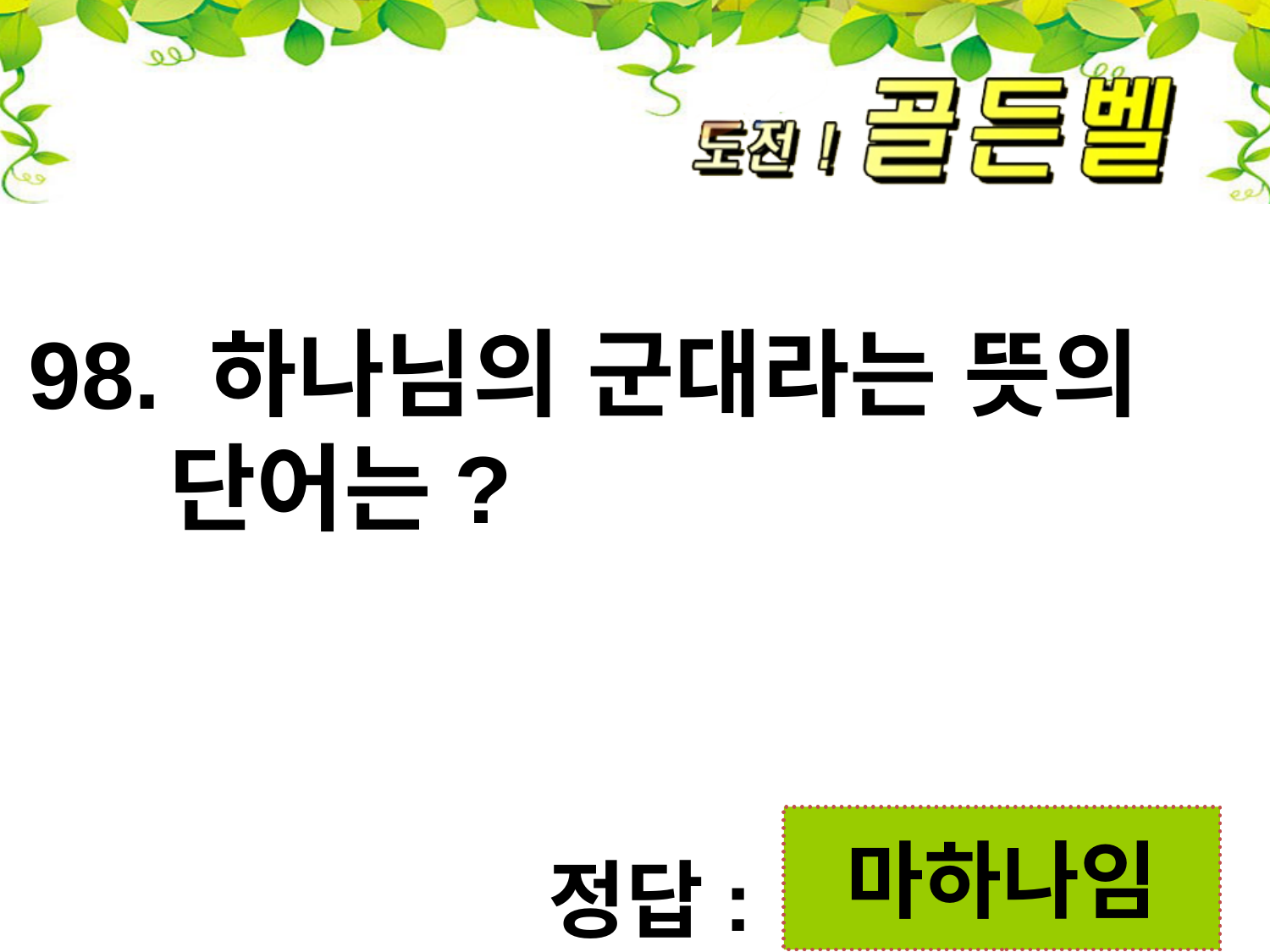

98. 하나님의 군대라는 뜻의
     단어는?
마하나임
정답: